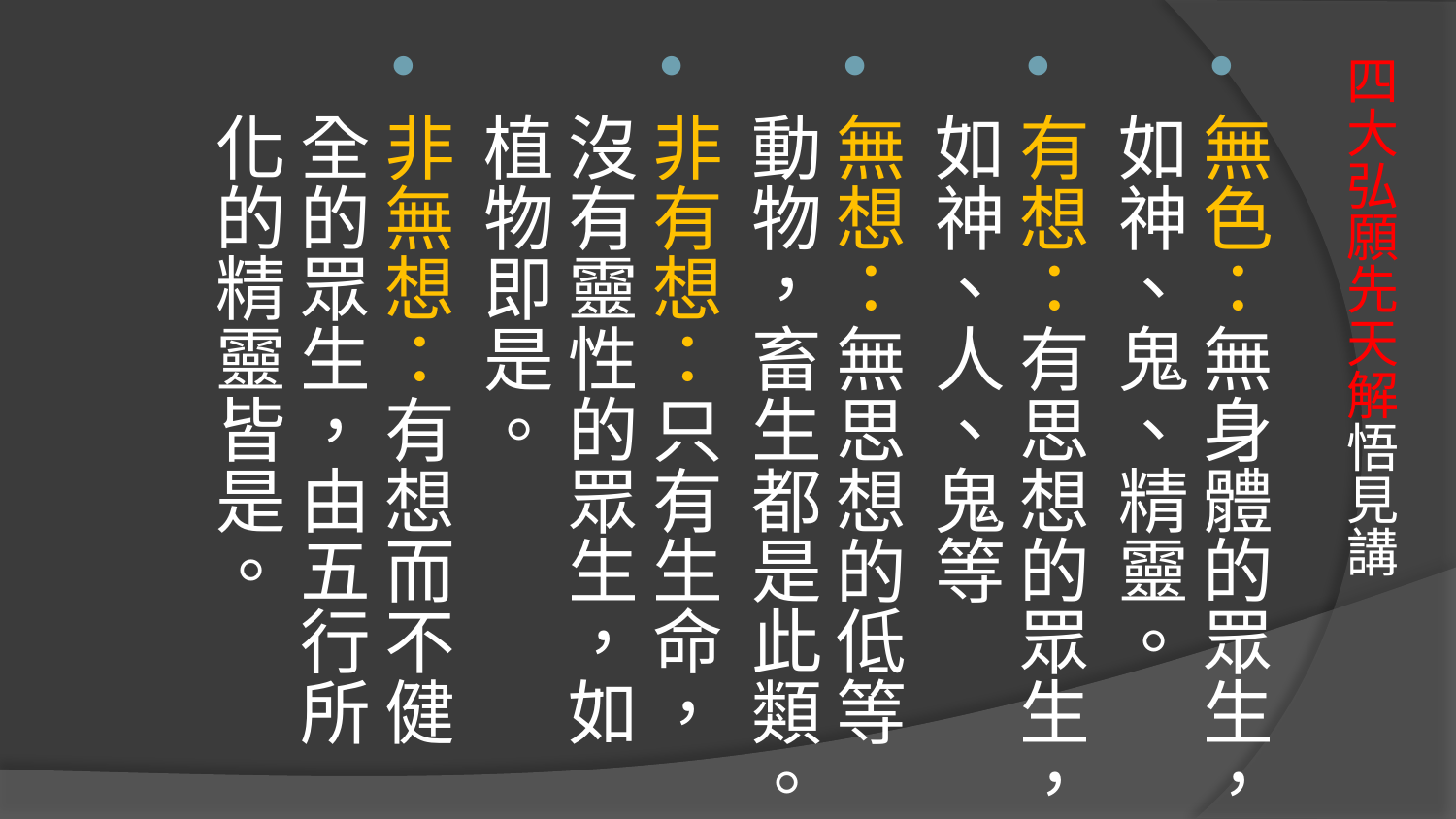

無色：無身體的眾生，如神、鬼、精靈。
有想：有思想的眾生，如神、人、鬼等
無想：無思想的低等動物，畜生都是此類。
非有想：只有生命，沒有靈性的眾生，如植物即是。
非無想：有想而不健全的眾生，由五行所化的精靈皆是。

# 四大弘願先天解悟見講